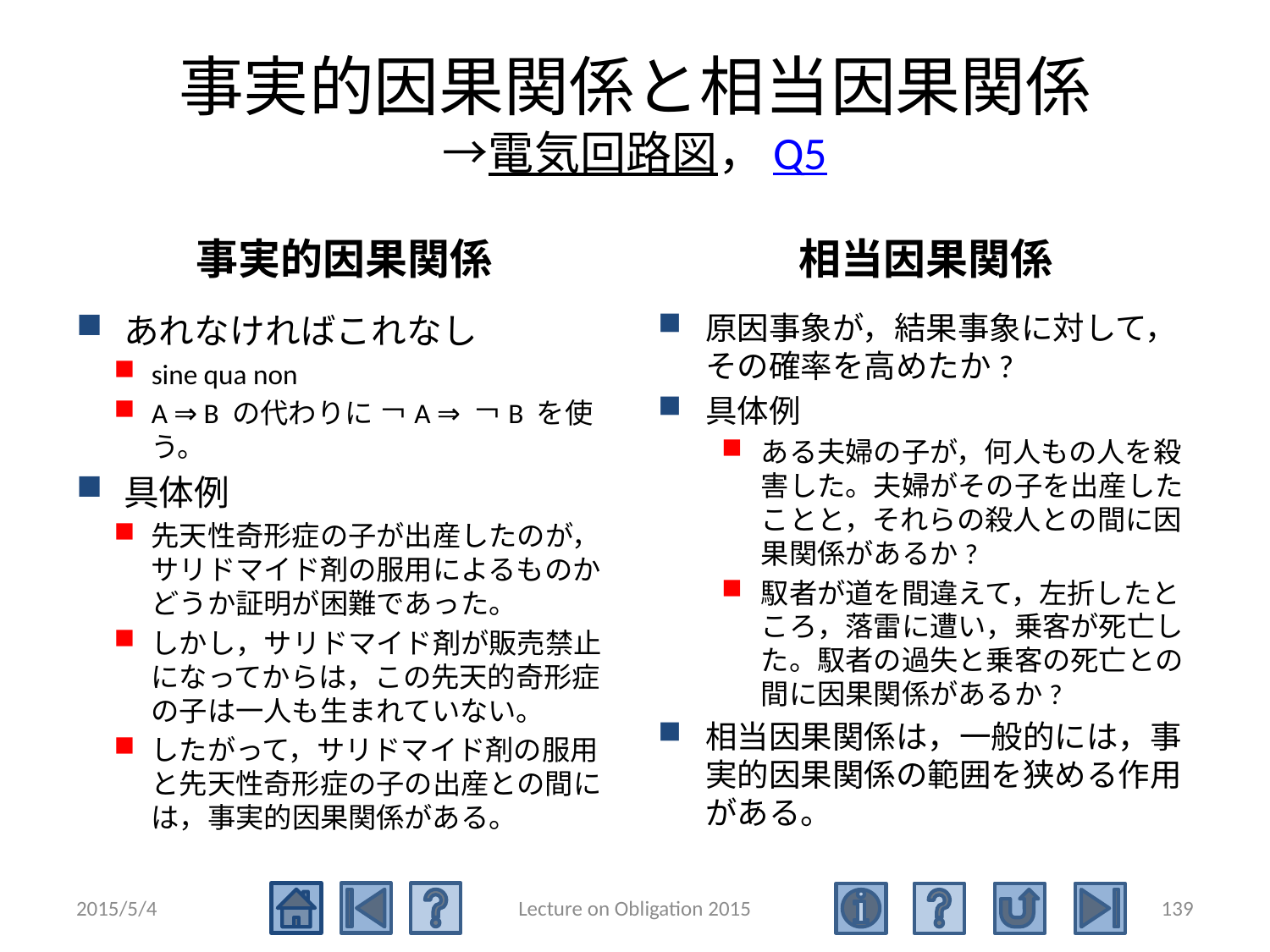

# 事実的因果関係と相当因果関係 →電気回路図，Q5
事実的因果関係
相当因果関係
あれなければこれなし
sine qua non
A ⇒ B の代わりに ￢A ⇒ ￢B を使う。
具体例
先天性奇形症の子が出産したのが，サリドマイド剤の服用によるものかどうか証明が困難であった。
しかし，サリドマイド剤が販売禁止になってからは，この先天的奇形症の子は一人も生まれていない。
したがって，サリドマイド剤の服用と先天性奇形症の子の出産との間には，事実的因果関係がある。
原因事象が，結果事象に対して，その確率を高めたか?
具体例
ある夫婦の子が，何人もの人を殺害した。夫婦がその子を出産したことと，それらの殺人との間に因果関係があるか?
馭者が道を間違えて，左折したところ，落雷に遭い，乗客が死亡した。馭者の過失と乗客の死亡との間に因果関係があるか?
相当因果関係は，一般的には，事実的因果関係の範囲を狭める作用がある。
2015/5/4
Lecture on Obligation 2015
139